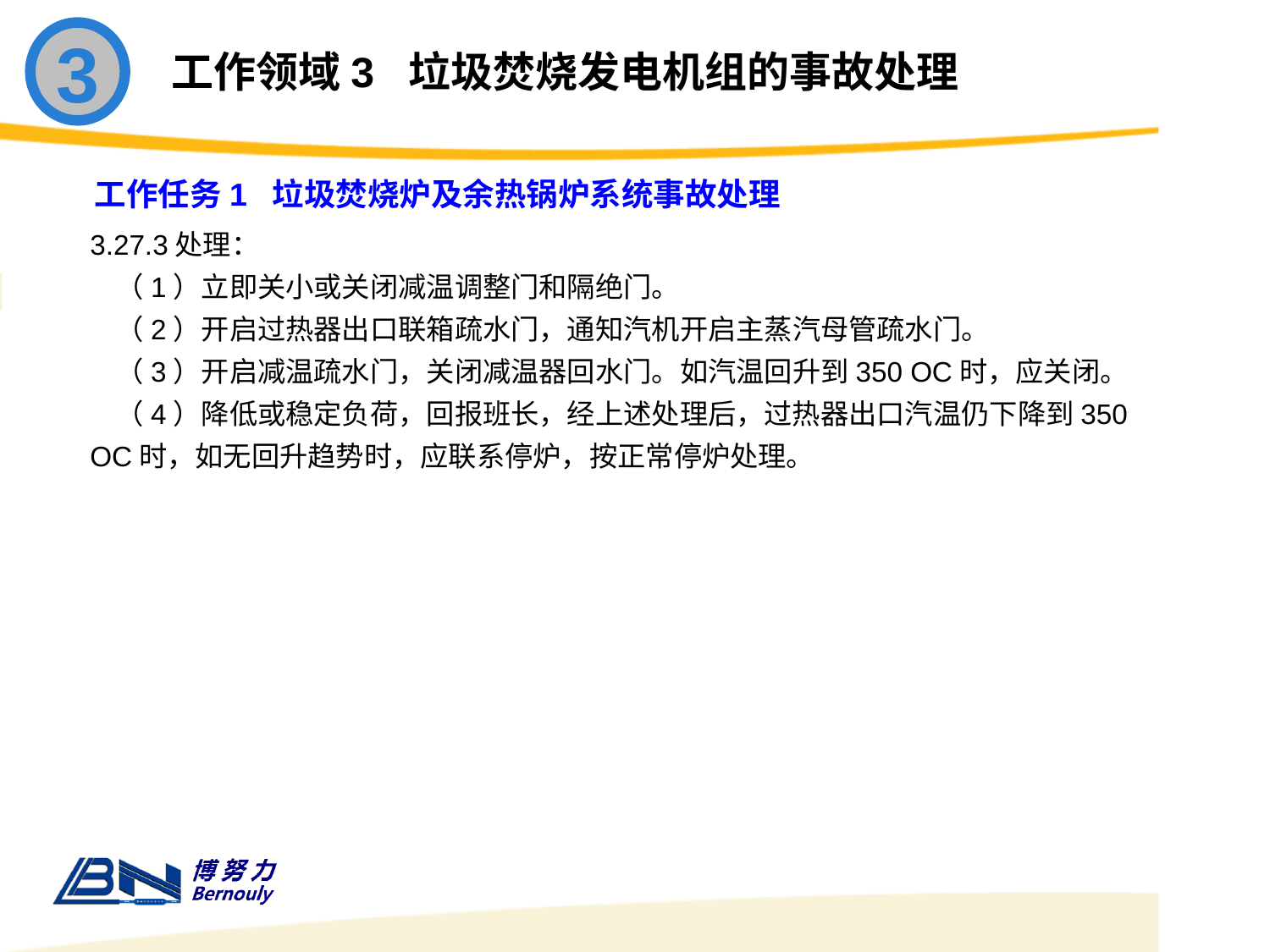

3
工作领域3  垃圾焚烧发电机组的事故处理
工作任务1  垃圾焚烧炉及余热锅炉系统事故处理
3.27.3处理：
   （1）立即关小或关闭减温调整门和隔绝门。
   （2）开启过热器出口联箱疏水门，通知汽机开启主蒸汽母管疏水门。
   （3）开启减温疏水门，关闭减温器回水门。如汽温回升到350 OC时，应关闭。
   （4）降低或稳定负荷，回报班长，经上述处理后，过热器出口汽温仍下降到350 OC时，如无回升趋势时，应联系停炉，按正常停炉处理。